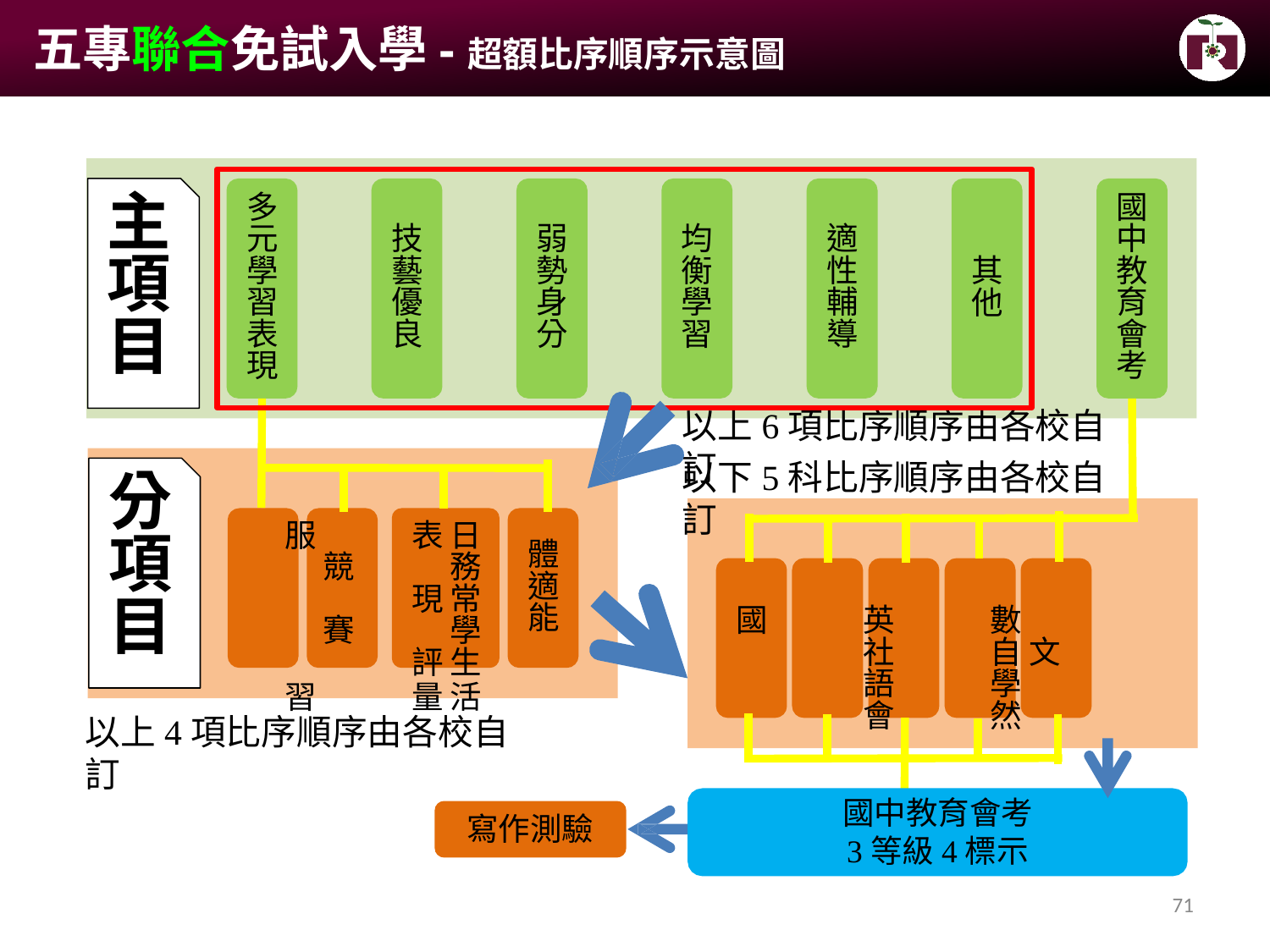

# 五專聯合免試入學-超額比序順序示意圖

主 項 目
多 元 學 習 表 現
國 中 教 育 會 考
均 衡 學 習
技 藝 優 良
弱 勢 身 分
適 性 輔 導
其 他

以上6項比序順序由各校自訂

以下5科比序順序由各校自訂
分 項 目

服	表日
競	務	現常
賽	學	評生
習	量活
體 適 能

國	英	數	社	自 文	語	學	會	然
以上4項比序順序由各校自訂
國中教育會考
3等級4標示

寫作測驗
71